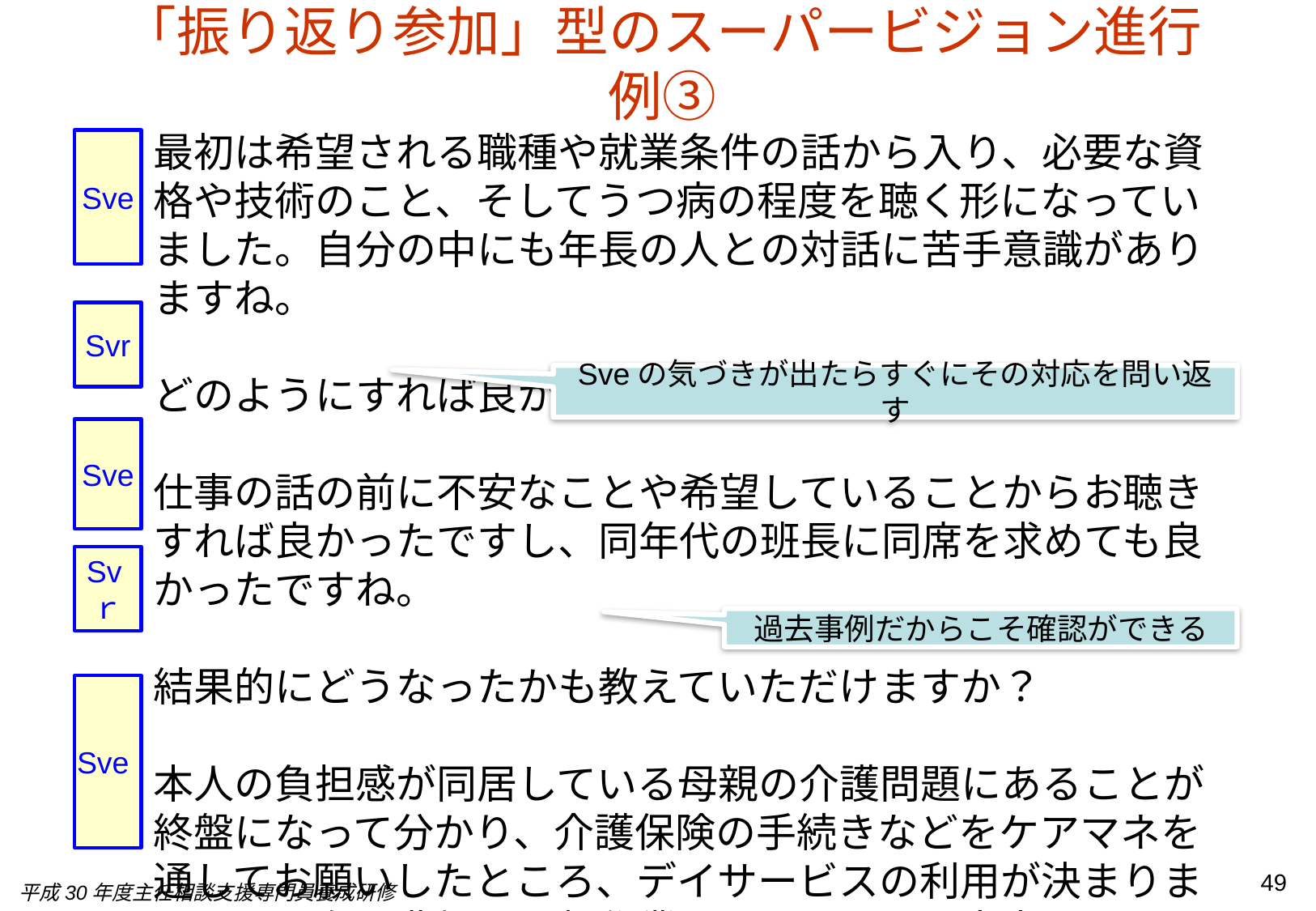

「振り返り参加」型のスーパービジョン進行例③
最初は希望される職種や就業条件の話から入り、必要な資格や技術のこと、そしてうつ病の程度を聴く形になっていました。自分の中にも年長の人との対話に苦手意識がありますね。

どのようにすれば良かったと思いますか？

仕事の話の前に不安なことや希望していることからお聴きすれば良かったですし、同年代の班長に同席を求めても良かったですね。

結果的にどうなったかも教えていただけますか？

本人の負担感が同居している母親の介護問題にあることが終盤になって分かり、介護保険の手続きなどをケアマネを通してお願いしたところ、デイサービスの利用が決まりました。現在は農場での軽作業をしておられ、安定雇用につながっています。
Sve
Svr
Sveの気づきが出たらすぐにその対応を問い返す
Sve
Svｒ
過去事例だからこそ確認ができる
Sve
49
平成30年度主任相談支援専門員養成研修